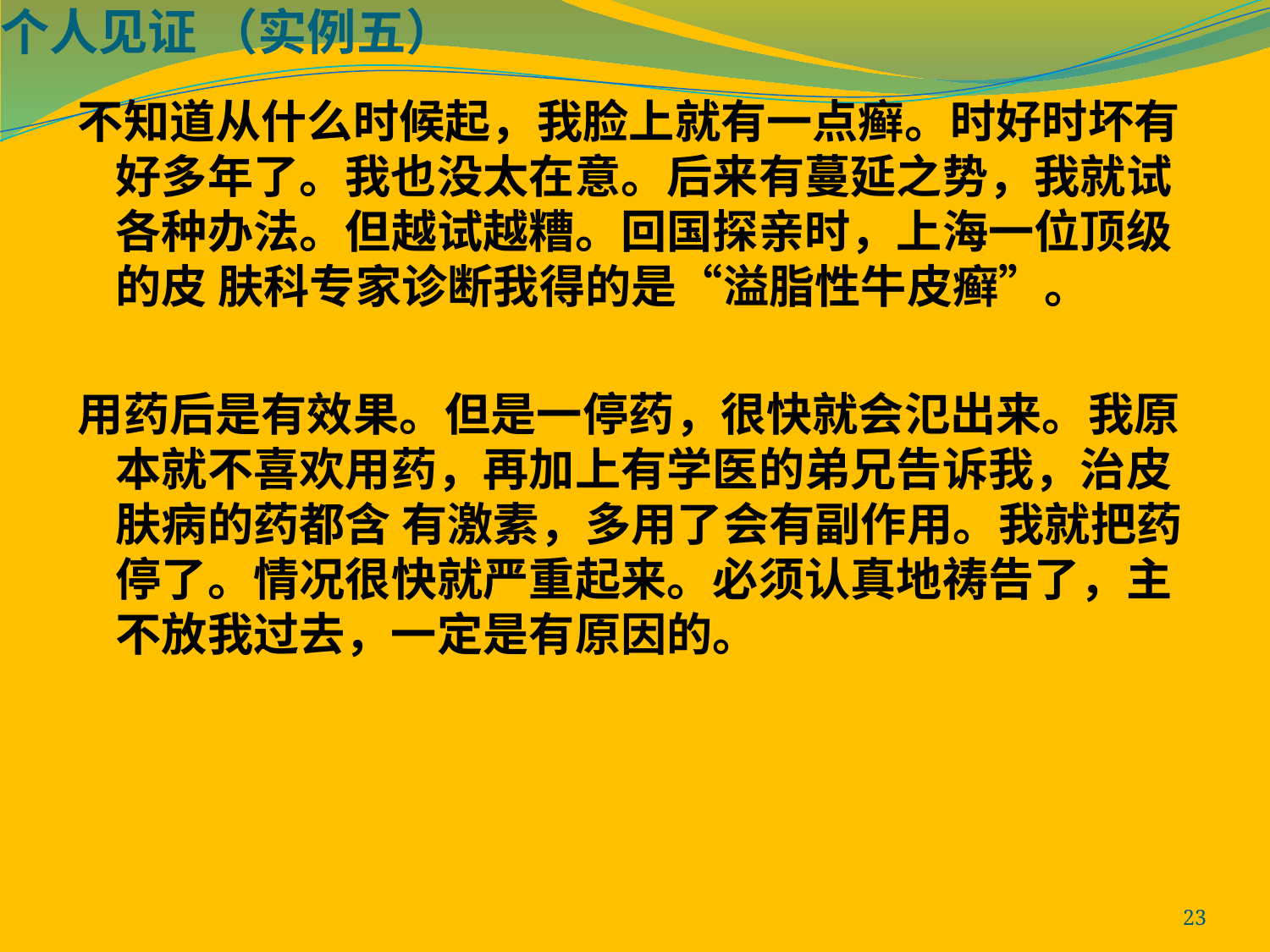

个人见证 （实例五）
不知道从什么时候起，我脸上就有一点癣。时好时坏有好多年了。我也没太在意。后来有蔓延之势，我就试各种办法。但越试越糟。回国探亲时，上海一位顶级的皮 肤科专家诊断我得的是“溢脂性牛皮癣”。

用药后是有效果。但是一停药，很快就会氾出来。我原本就不喜欢用药，再加上有学医的弟兄告诉我，治皮肤病的药都含 有激素，多用了会有副作用。我就把药停了。情况很快就严重起来。必须认真地祷告了，主不放我过去，一定是有原因的。
23